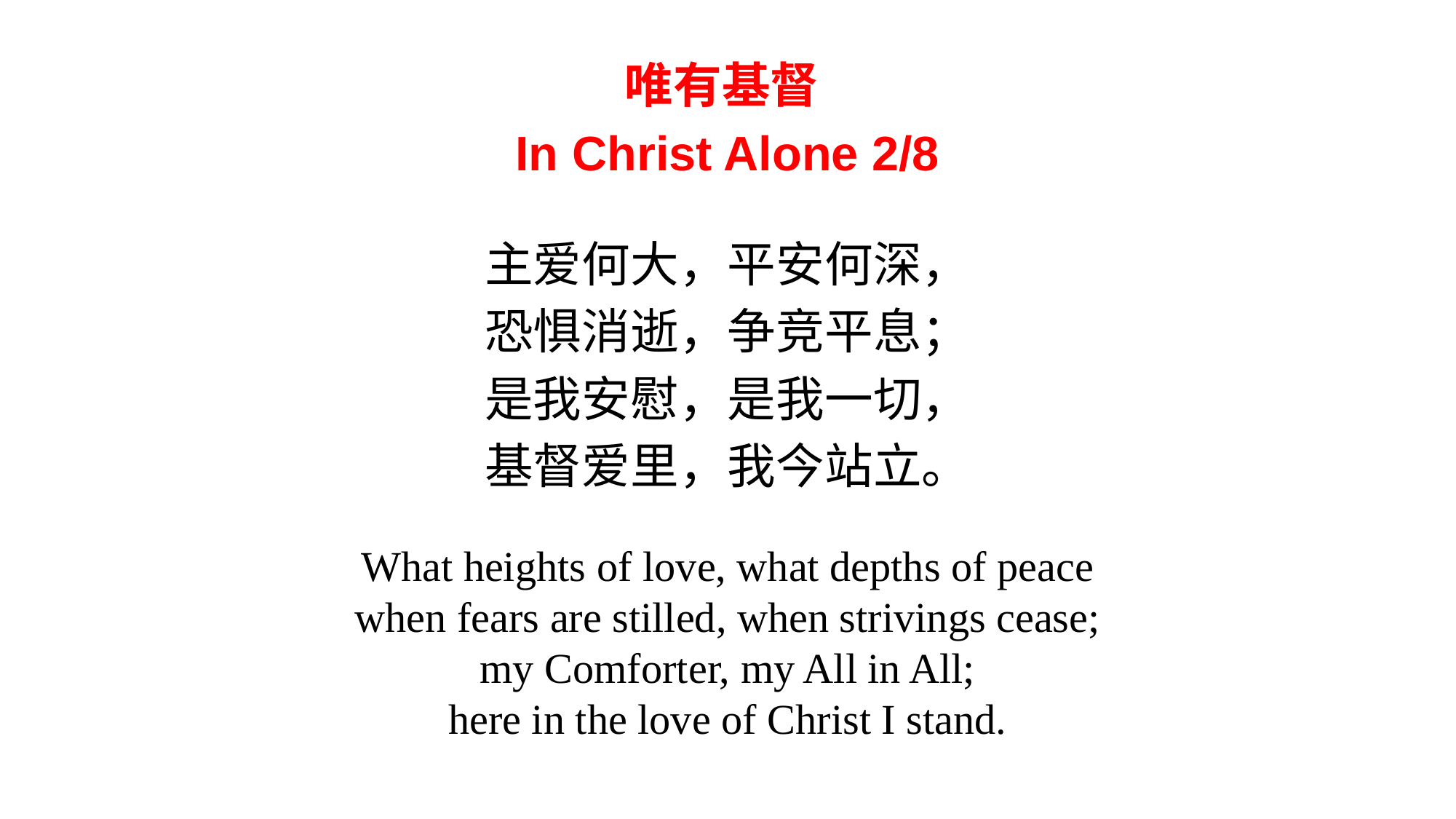

唯有基督
In Christ Alone 2/8
主爱何大，平安何深，
恐惧消逝，争竞平息；
是我安慰，是我一切，
基督爱里，我今站立。

What heights of love, what depths of peace
when fears are stilled, when strivings cease;
my Comforter, my All in All;
here in the love of Christ I stand.